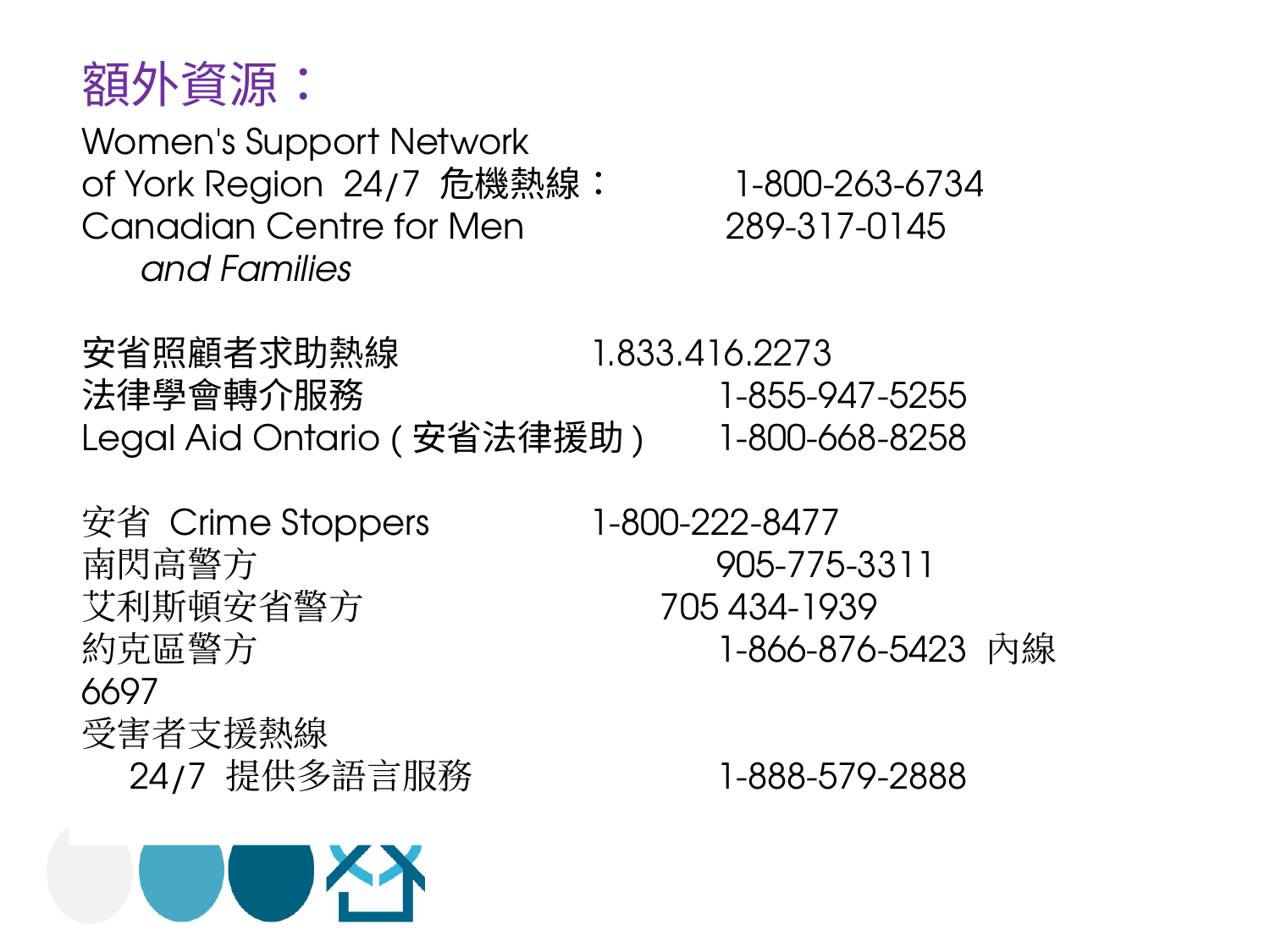

“It’s Not Right!”Neighbours, Friends and Families for Older Adults
額外資源：
Women's Support Network
of York Region  24/7 危機熱線：	 1-800-263-6734
Canadian Centre for Men 		 289-317-0145
      and Families

安省照顧者求助熱線 		1.833.416.2273
法律學會轉介服務			1-855-947-5255
Legal Aid Ontario (安省法律援助)	1-800-668-8258

安省 Crime Stoppers		1-800-222-8477
南閃高警方	         			905-775-3311
艾利斯頓安省警方		       705 434-1939
約克區警方 	             			1-866-876-5423 內線 6697
受害者支援熱線
     24/7 提供多語言服務		1-888-579-2888